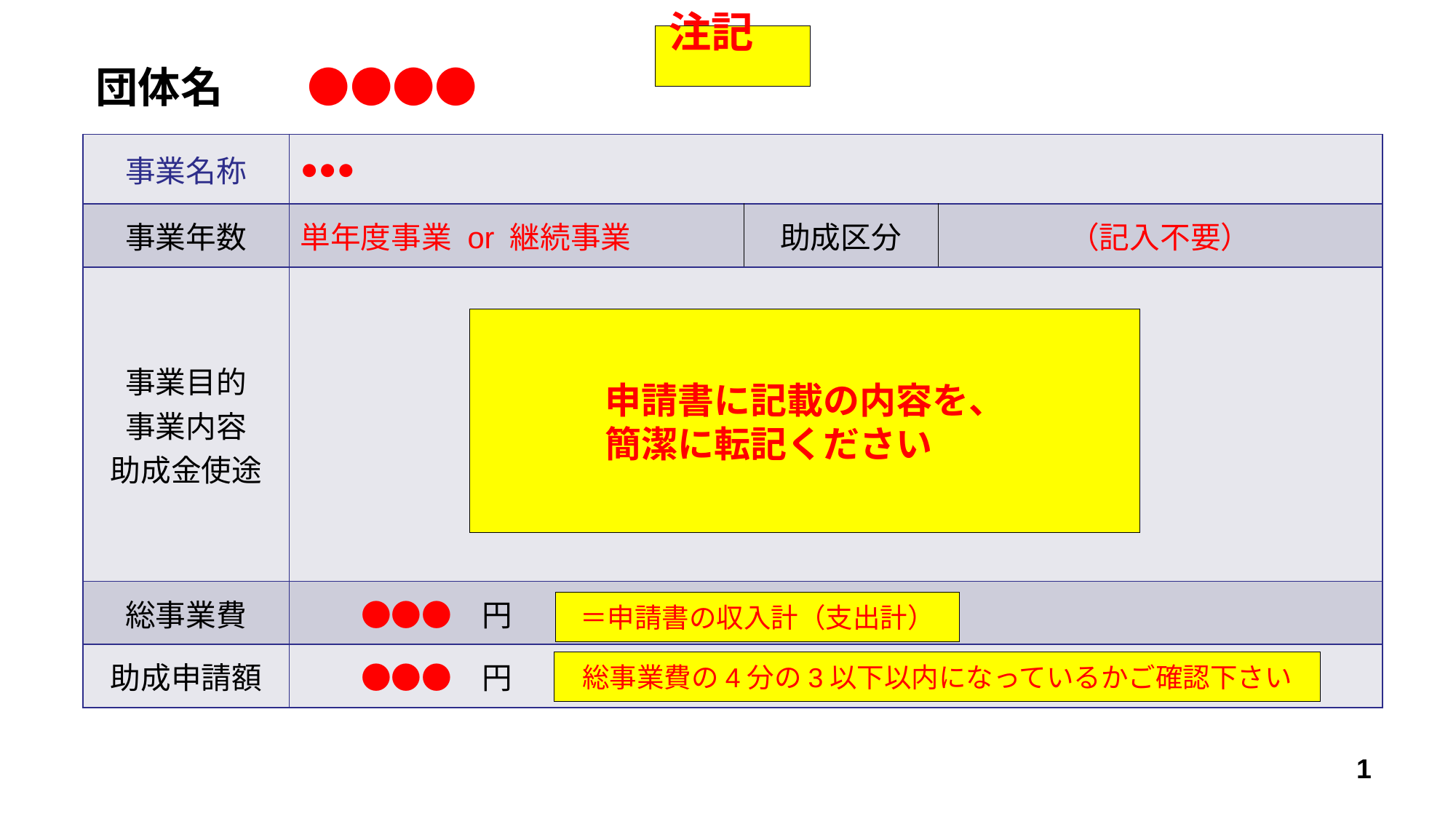

注記
# 団体名　　●●●●
| 事業名称 | ●●● |  |  |
| --- | --- | --- | --- |
| 事業年数 | 単年度事業 or 継続事業 | 助成区分 | （記入不要） |
| 事業目的 事業内容 助成金使途 |  |  |  |
| 総事業費 | ●●●　円 |  |  |
| 助成申請額 | ●●●　円 |  |  |
申請書に記載の内容を、
簡潔に転記ください
＝申請書の収入計（支出計）
総事業費の4分の3以下以内になっているかご確認下さい
1